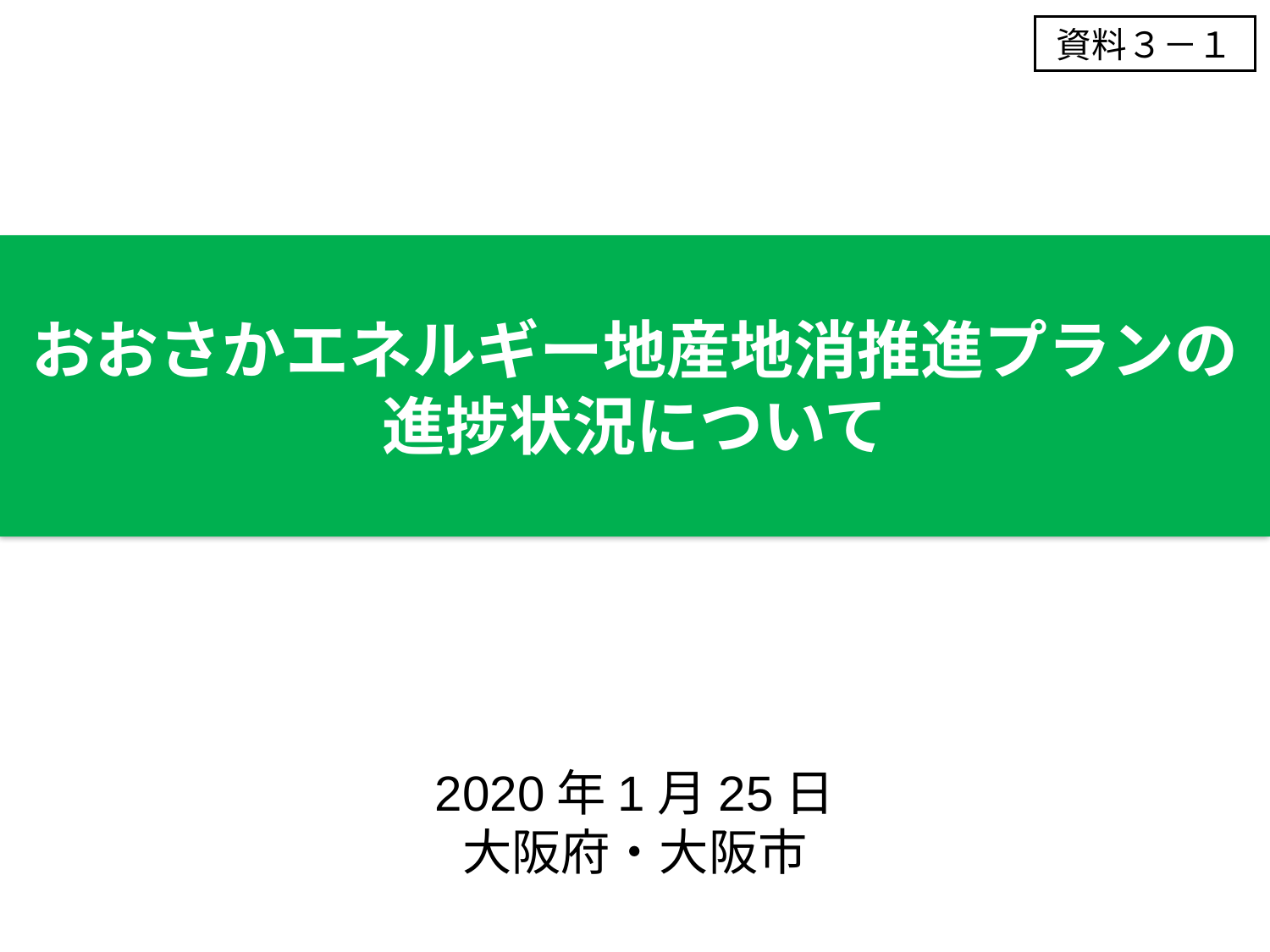

資料３－１
おおさかエネルギー地産地消推進プランの
進捗状況について
2020年1月25日
大阪府・大阪市